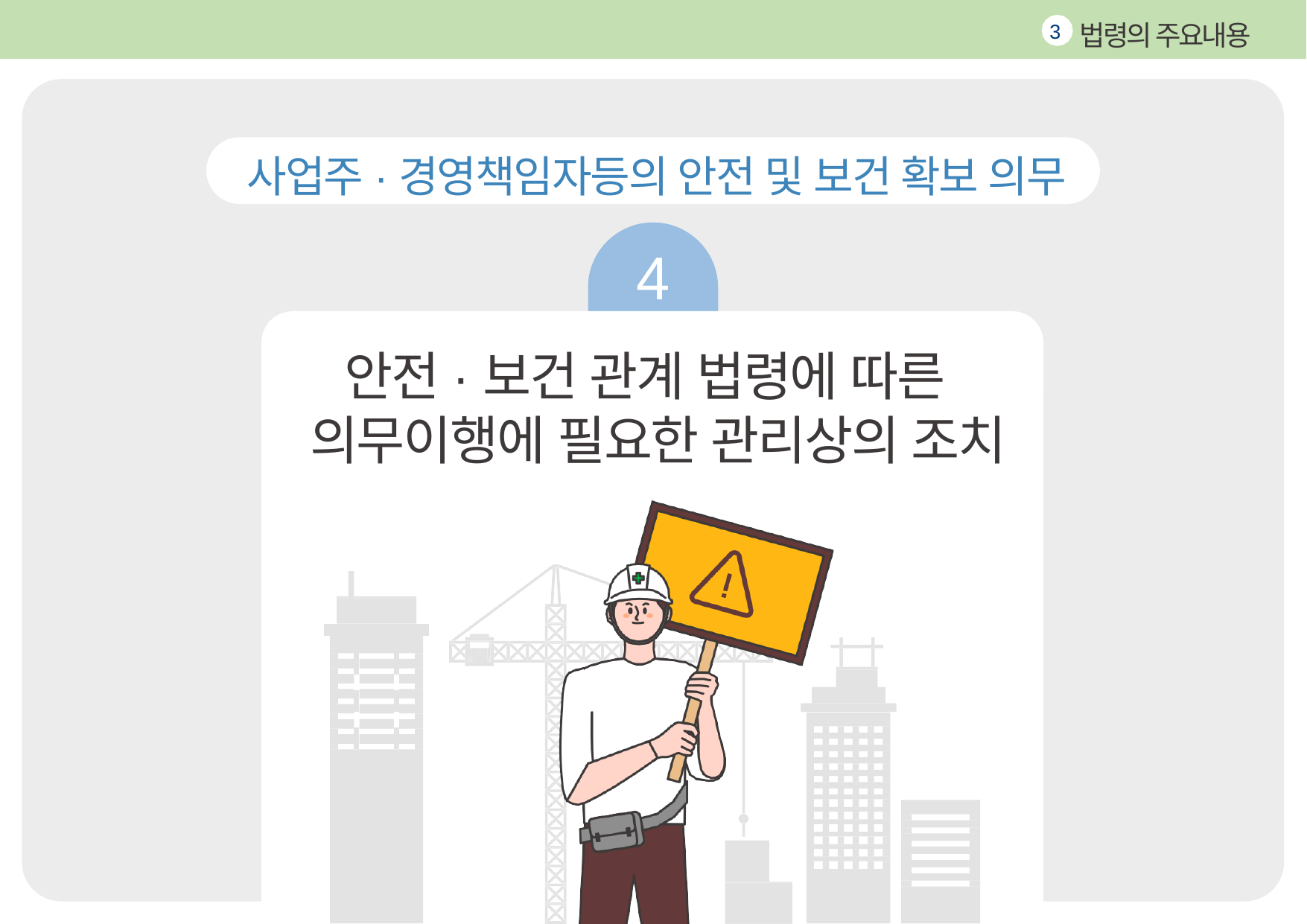

법령의 주요내용
3

사업주·경영책임자등의 안전 및 보건 확보 의무

4

안전·보건 관계 법령에 따른
의무이행에 필요한 관리상의 조치